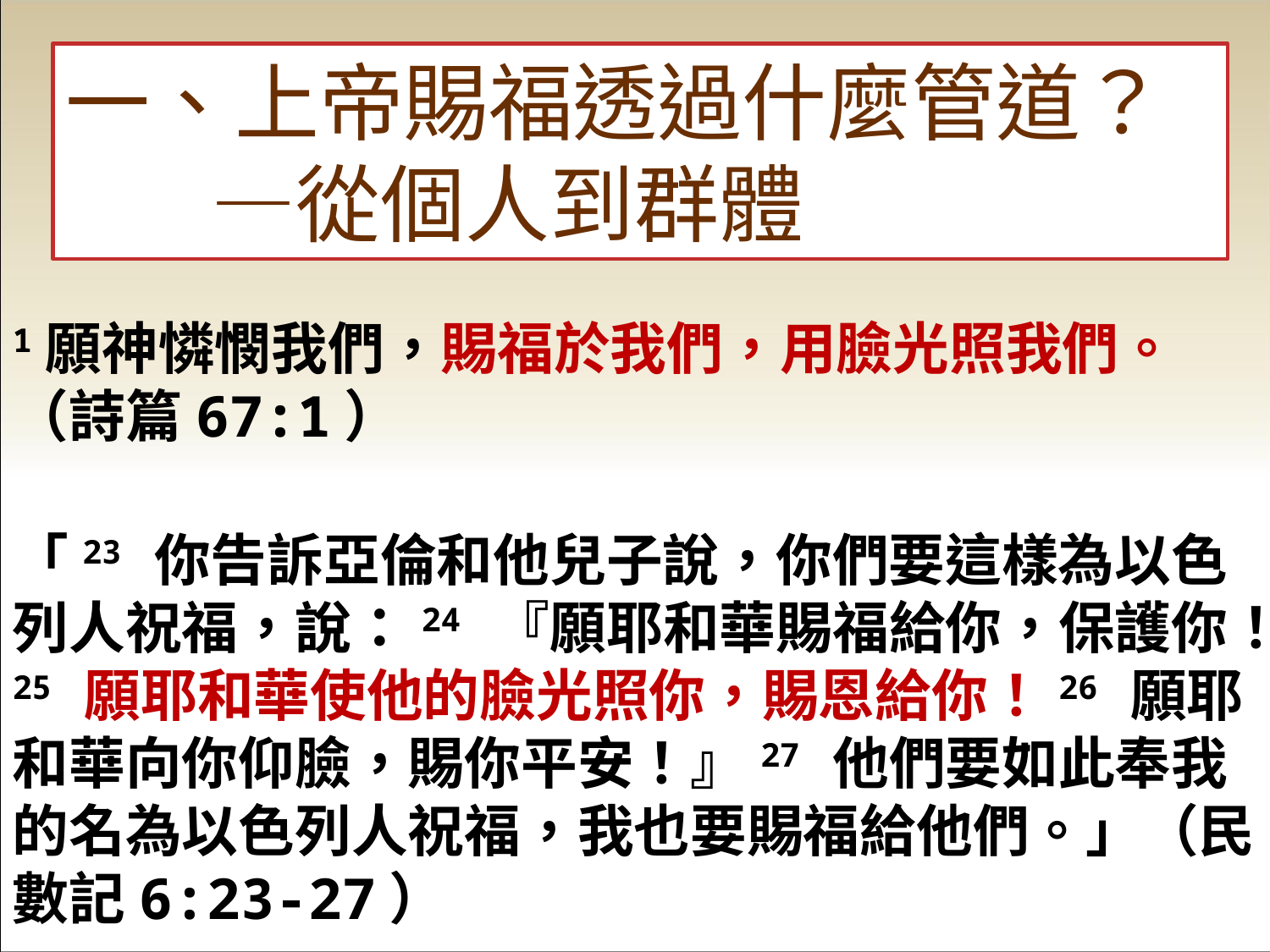

一、上帝賜福透過什麼管道？  		 —從個人到群體
1願神憐憫我們，賜福於我們，用臉光照我們。
（詩篇67:1）
「23 你告訴亞倫和他兒子說，你們要這樣為以色列人祝福，說：24 『願耶和華賜福給你，保護你！25 願耶和華使他的臉光照你，賜恩給你！26 願耶和華向你仰臉，賜你平安！』27 他們要如此奉我的名為以色列人祝福，我也要賜福給他們。」（民數記6:23-27）